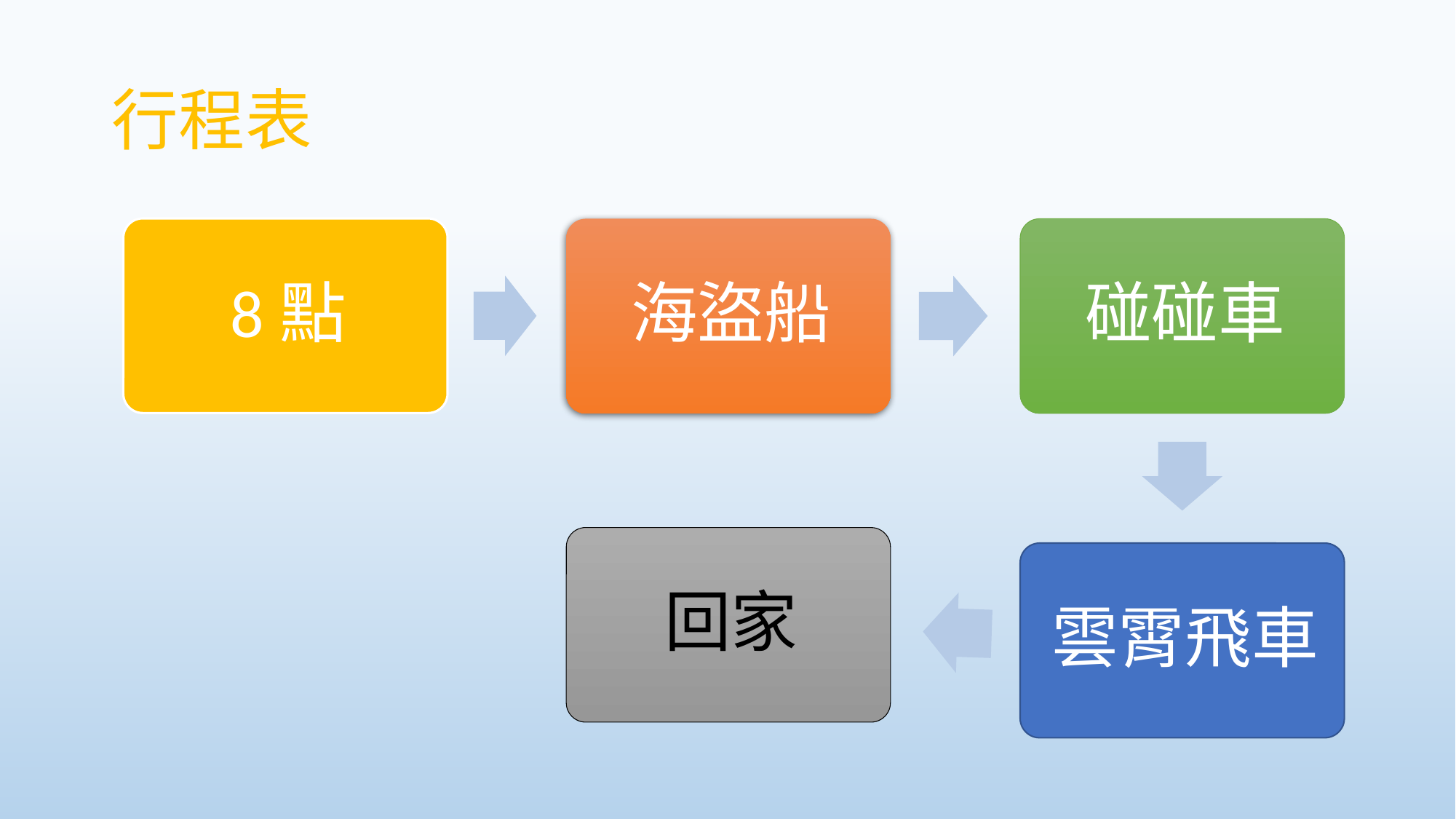

# 行程表
8點

海盜船

碰碰車

雲霄飛車

回家